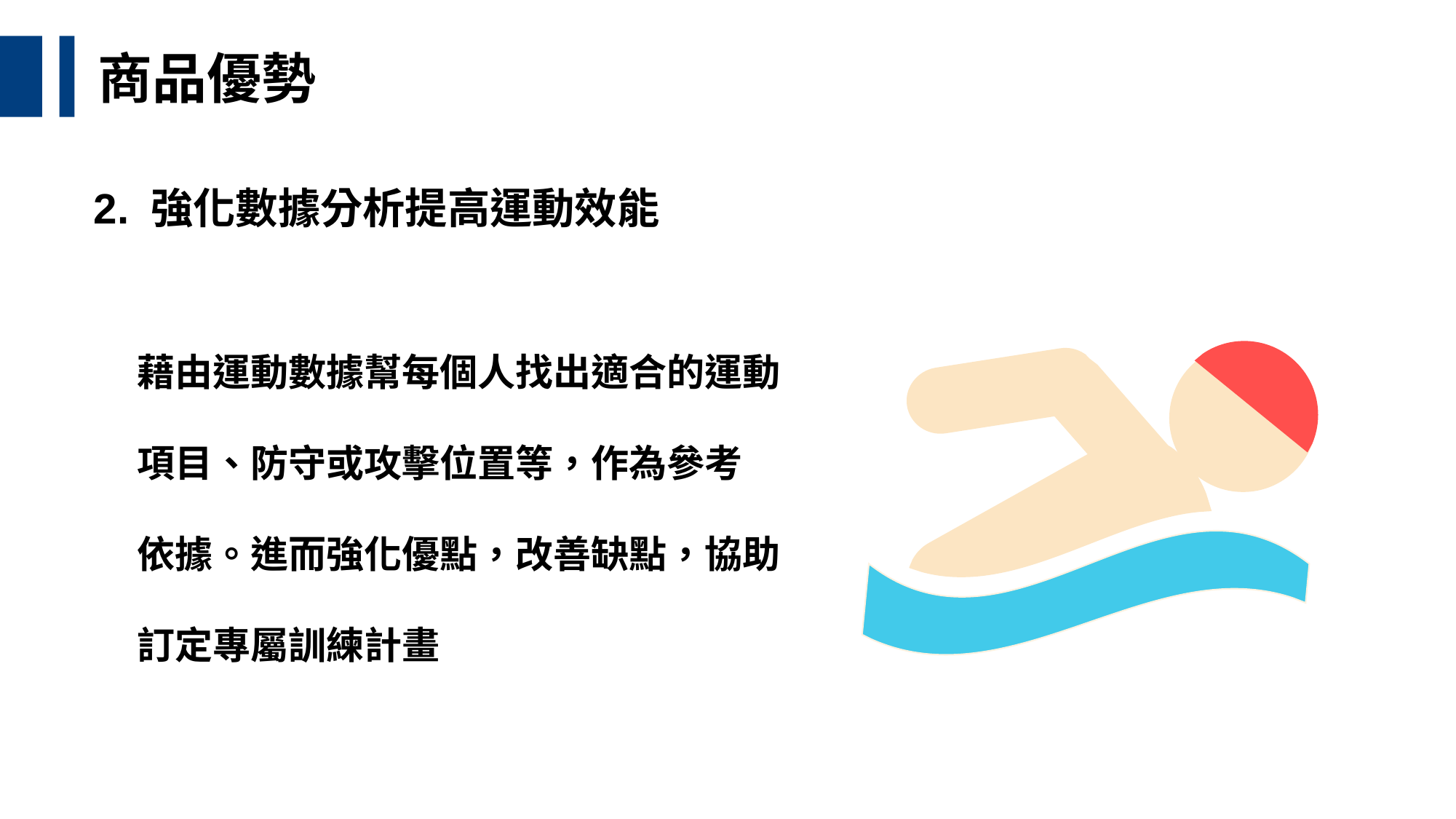

商品優勢
2. 強化數據分析提高運動效能
藉由運動數據幫每個人找出適合的運動
項目、防守或攻擊位置等，作為參考
依據。進而強化優點，改善缺點，協助
訂定專屬訓練計畫